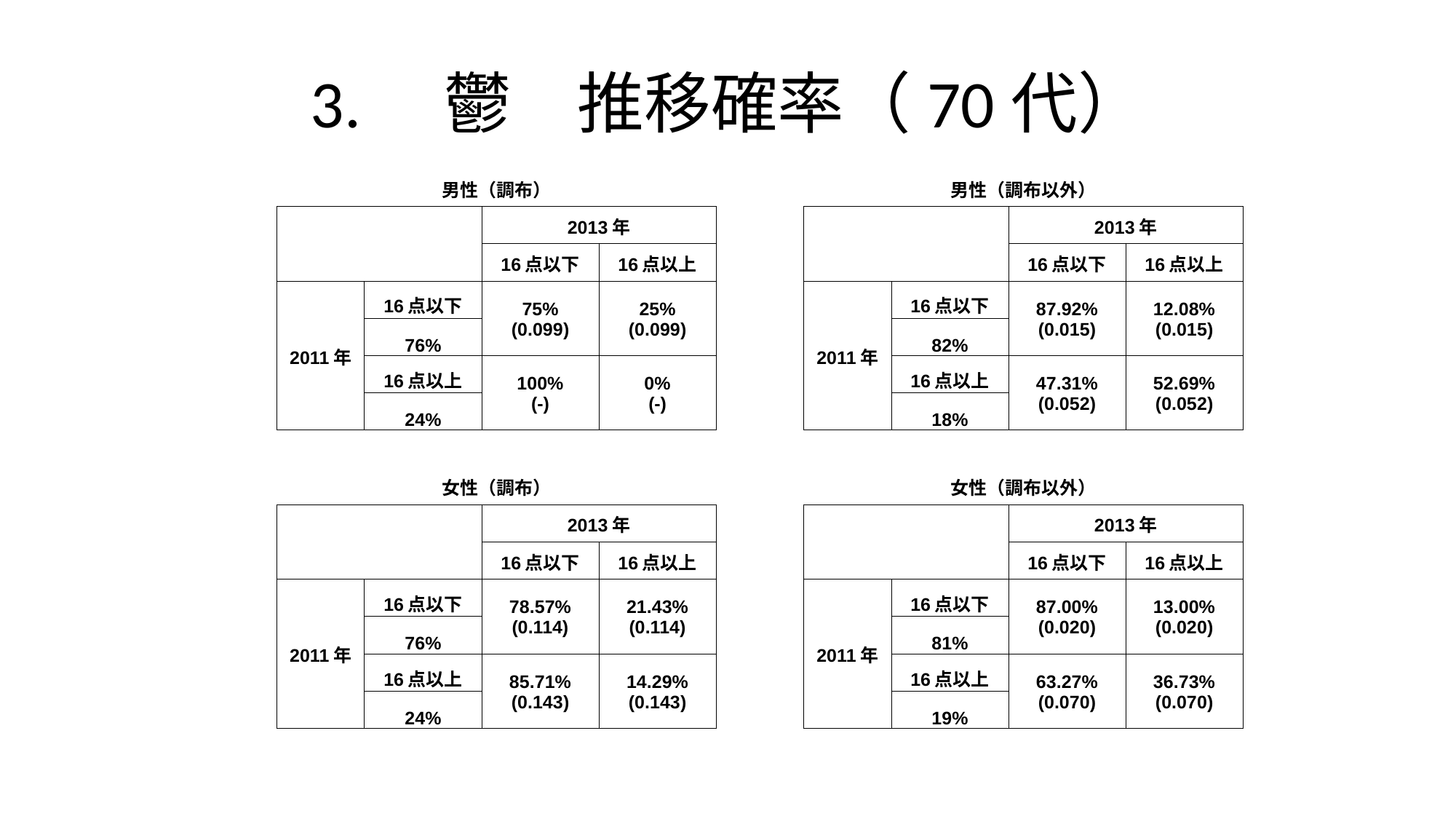

# 3.　鬱　推移確率（70代）
| 男性（調布） |  |  |  |  | 男性（調布以外） |  |  |  |
| --- | --- | --- | --- | --- | --- | --- | --- | --- |
|  |  | 2013年 |  |  |  |  | 2013年 |  |
|  |  | 16点以下 | 16点以上 |  |  |  | 16点以下 | 16点以上 |
| 2011年 | 16点以下 | 75% (0.099) | 25% (0.099) |  | 2011年 | 16点以下 | 87.92% (0.015) | 12.08% (0.015) |
|  | 76% |  |  |  |  | 82% |  |  |
|  | 16点以上 | 100% (-) | 0% (-) |  |  | 16点以上 | 47.31% (0.052) | 52.69% (0.052) |
|  | 24% |  |  |  |  | 18% |  |  |
|  |  |  |  |  |  |  |  |  |
| 女性（調布） |  |  |  |  | 女性（調布以外） |  |  |  |
|  |  | 2013年 |  |  |  |  | 2013年 |  |
|  |  | 16点以下 | 16点以上 |  |  |  | 16点以下 | 16点以上 |
| 2011年 | 16点以下 | 78.57% (0.114) | 21.43% (0.114) |  | 2011年 | 16点以下 | 87.00% (0.020) | 13.00% (0.020) |
|  | 76% |  |  |  |  | 81% |  |  |
|  | 16点以上 | 85.71% (0.143) | 14.29% (0.143) |  |  | 16点以上 | 63.27% (0.070) | 36.73% (0.070) |
|  | 24% |  |  |  |  | 19% |  |  |